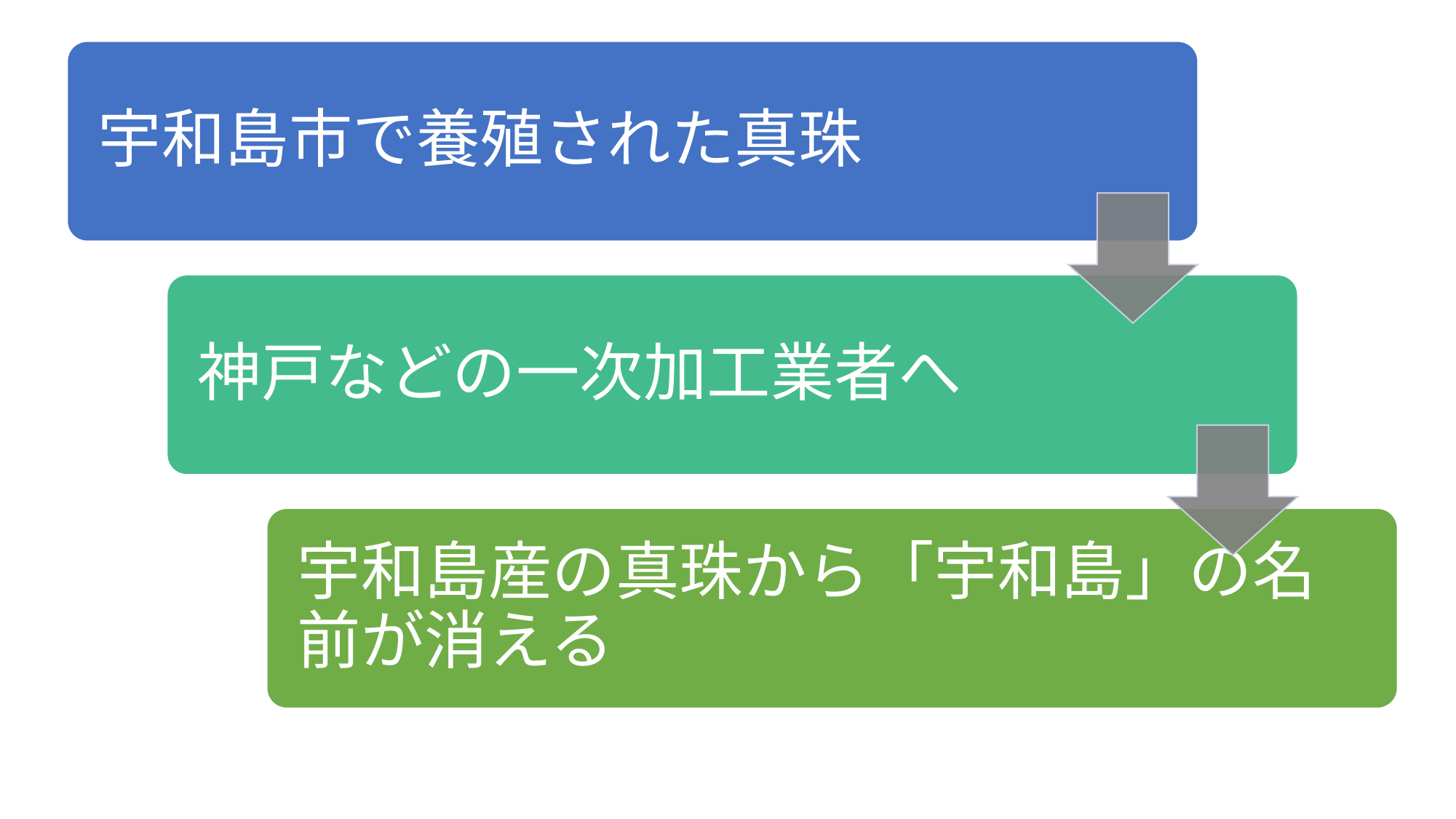

宇和島市で養殖された真珠
神戸などの一次加工業者へ
宇和島産の真珠から「宇和島」の名前が消える